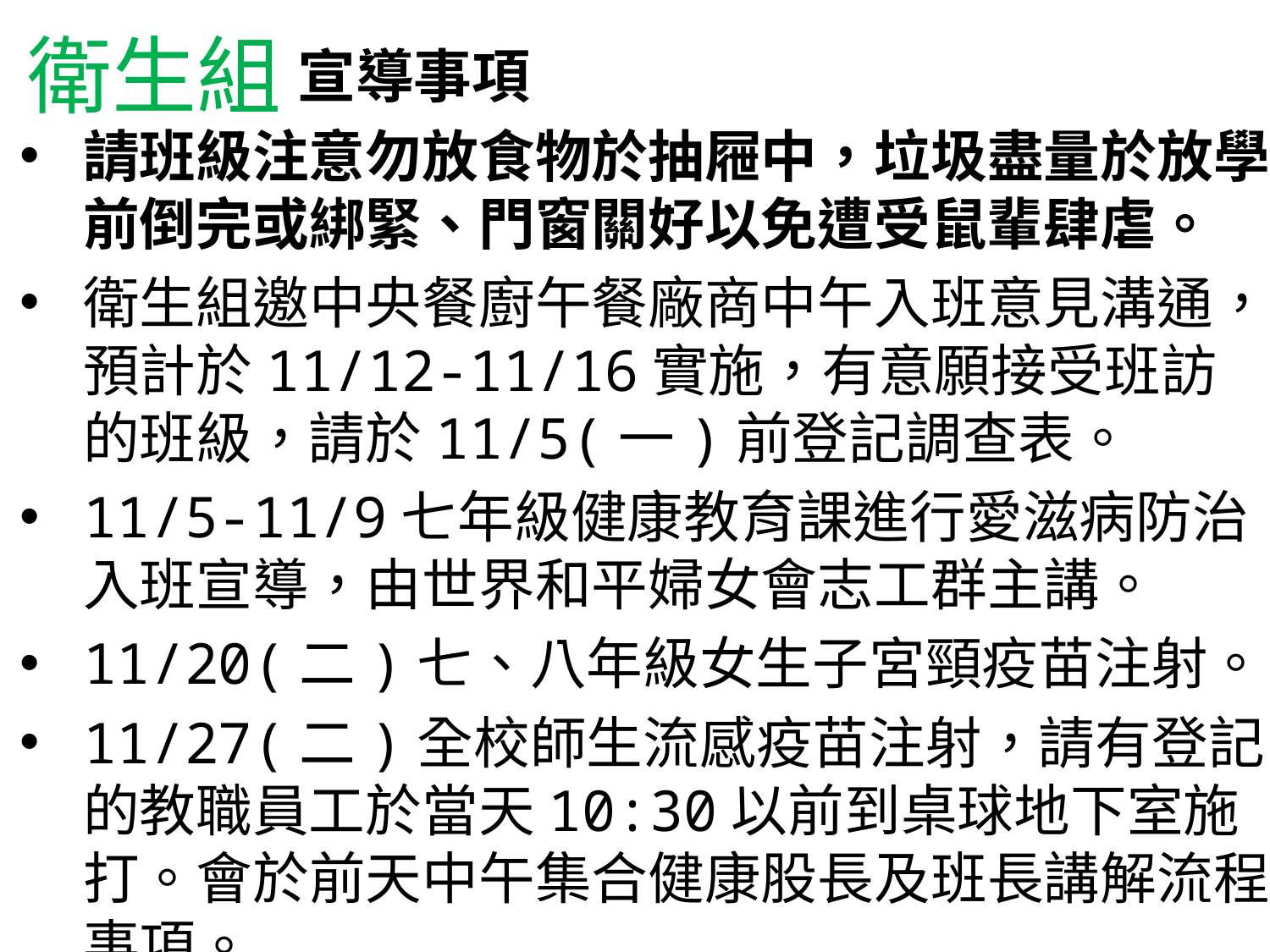

# 宣導事項
衛生組

請班級注意勿放食物於抽屜中，垃圾盡量於放學前倒完或綁緊、門窗關好以免遭受鼠輩肆虐。
衛生組邀中央餐廚午餐廠商中午入班意見溝通，預計於11/12-11/16實施，有意願接受班訪的班級，請於11/5(一)前登記調查表。
11/5-11/9七年級健康教育課進行愛滋病防治入班宣導，由世界和平婦女會志工群主講。
11/20(二)七、八年級女生子宮頸疫苗注射。
11/27(二)全校師生流感疫苗注射，請有登記的教職員工於當天10:30以前到桌球地下室施打。會於前天中午集合健康股長及班長講解流程事項。